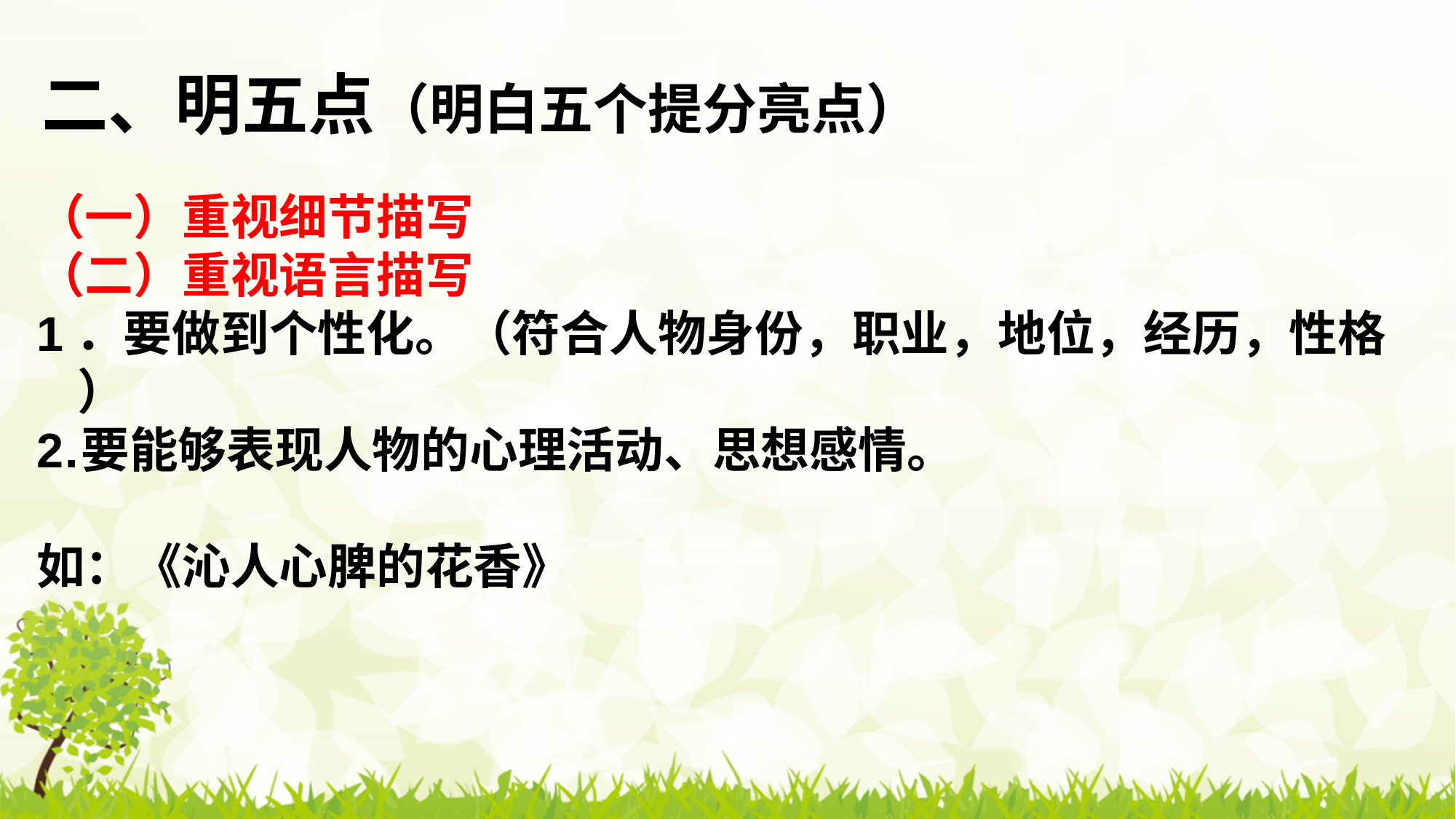

二、明五点（明白五个提分亮点）
（一）重视细节描写
（二）重视语言描写
1．要做到个性化。（符合人物身份，职业，地位，经历，性格 ）
要能够表现人物的心理活动、思想感情。

如：《沁人心脾的花香》